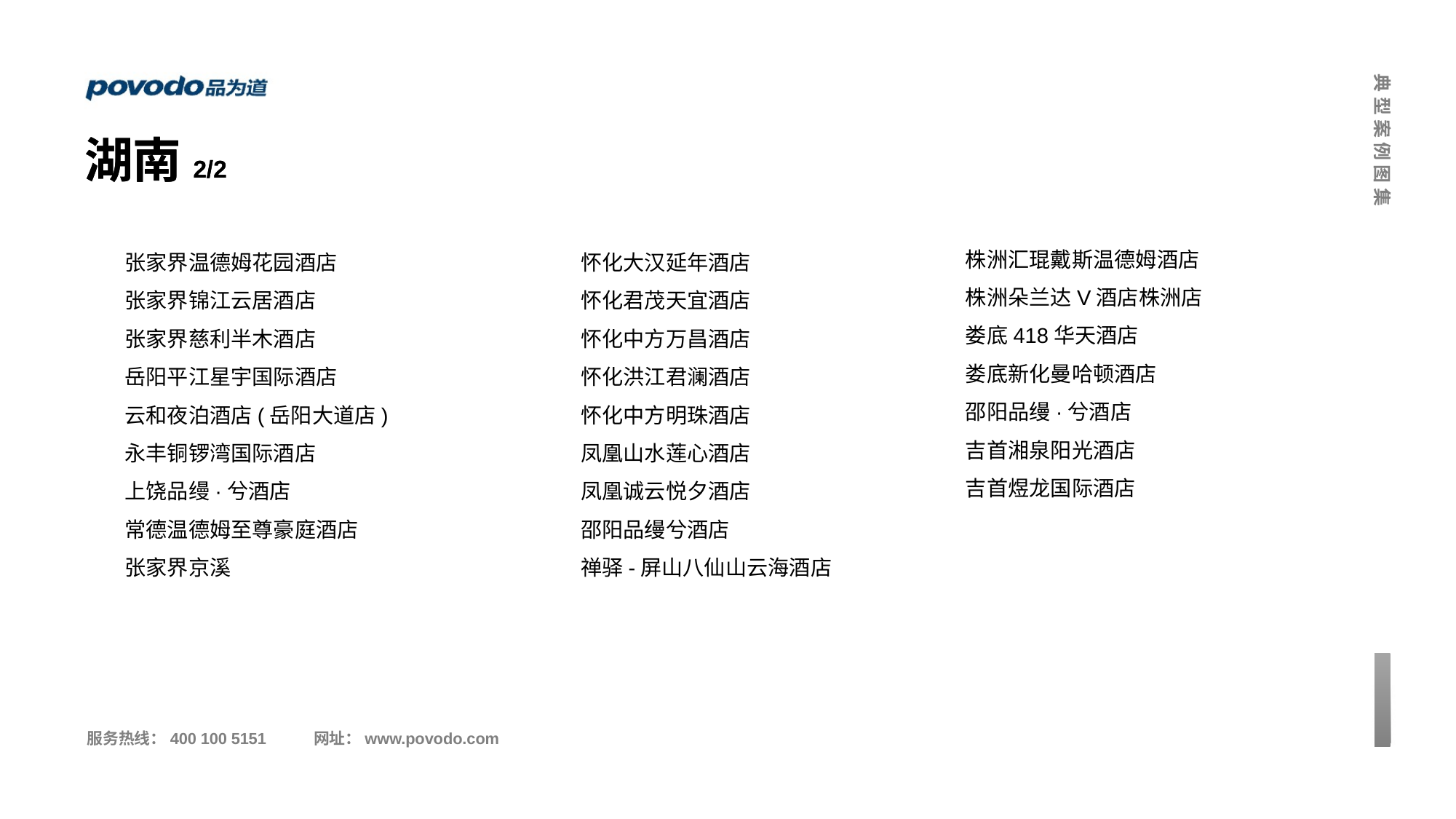

湖南2/2
湖南2/2
株洲汇琨戴斯温德姆酒店
株洲朵兰达V酒店株洲店
娄底418华天酒店
娄底新化曼哈顿酒店
邵阳品缦·兮酒店
吉首湘泉阳光酒店
吉首煜龙国际酒店
张家界温德姆花园酒店
张家界锦江云居酒店
张家界慈利半木酒店
岳阳平江星宇国际酒店
云和夜泊酒店(岳阳大道店)
永丰铜锣湾国际酒店
上饶品缦·兮酒店
常德温德姆至尊豪庭酒店
张家界京溪
怀化大汉延年酒店
怀化君茂天宜酒店
怀化中方万昌酒店
怀化洪江君澜酒店
怀化中方明珠酒店
凤凰山水莲心酒店
凤凰诚云悦夕酒店
邵阳品缦兮酒店
禅驿-屏山八仙山云海酒店